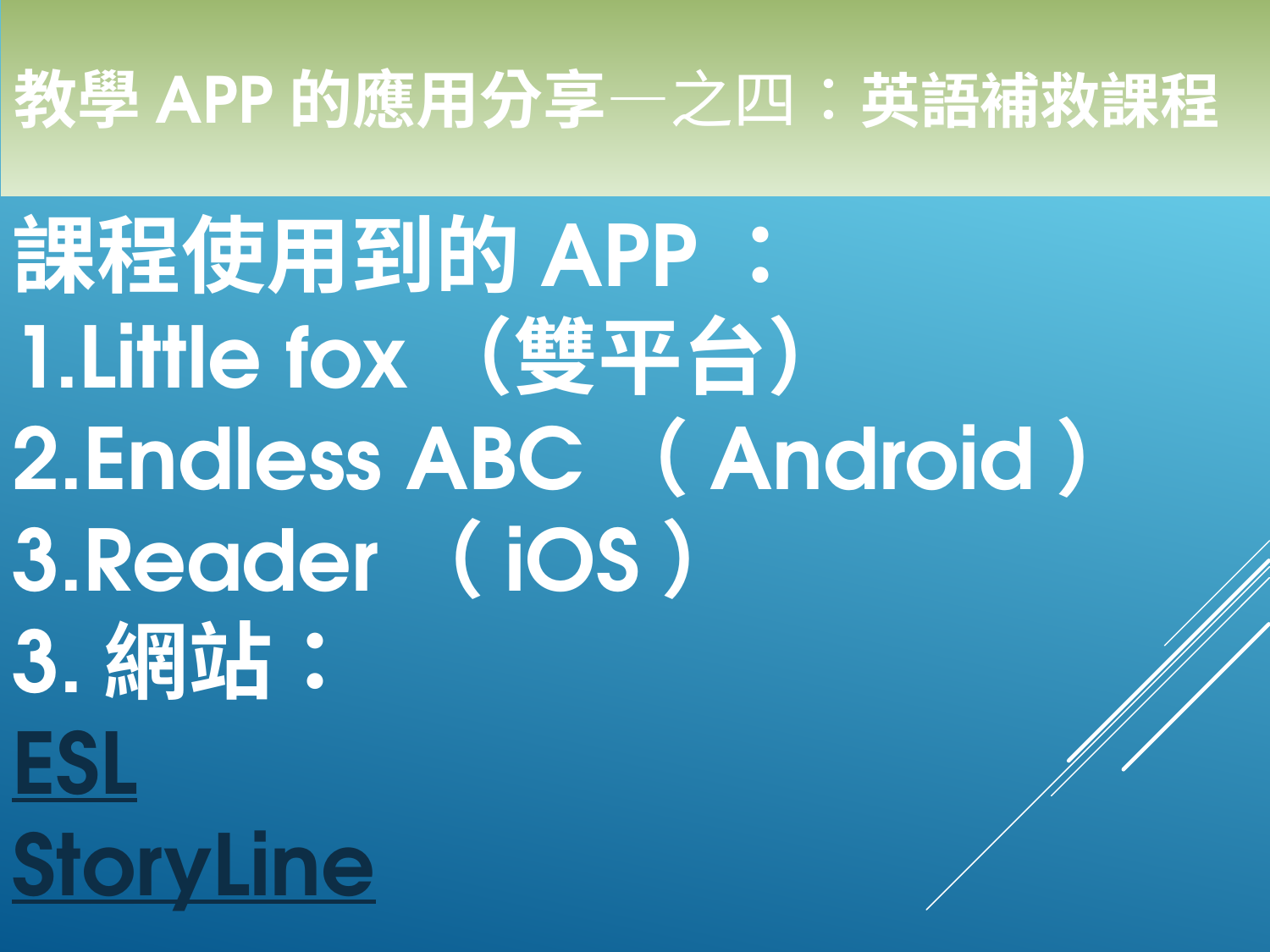

教學APP的應用分享—之四：英語補救課程
課程使用到的APP：
1.Little fox（雙平台）
2.Endless ABC（Android）
3.Reader（iOS）
3.網站：
ESL
StoryLine